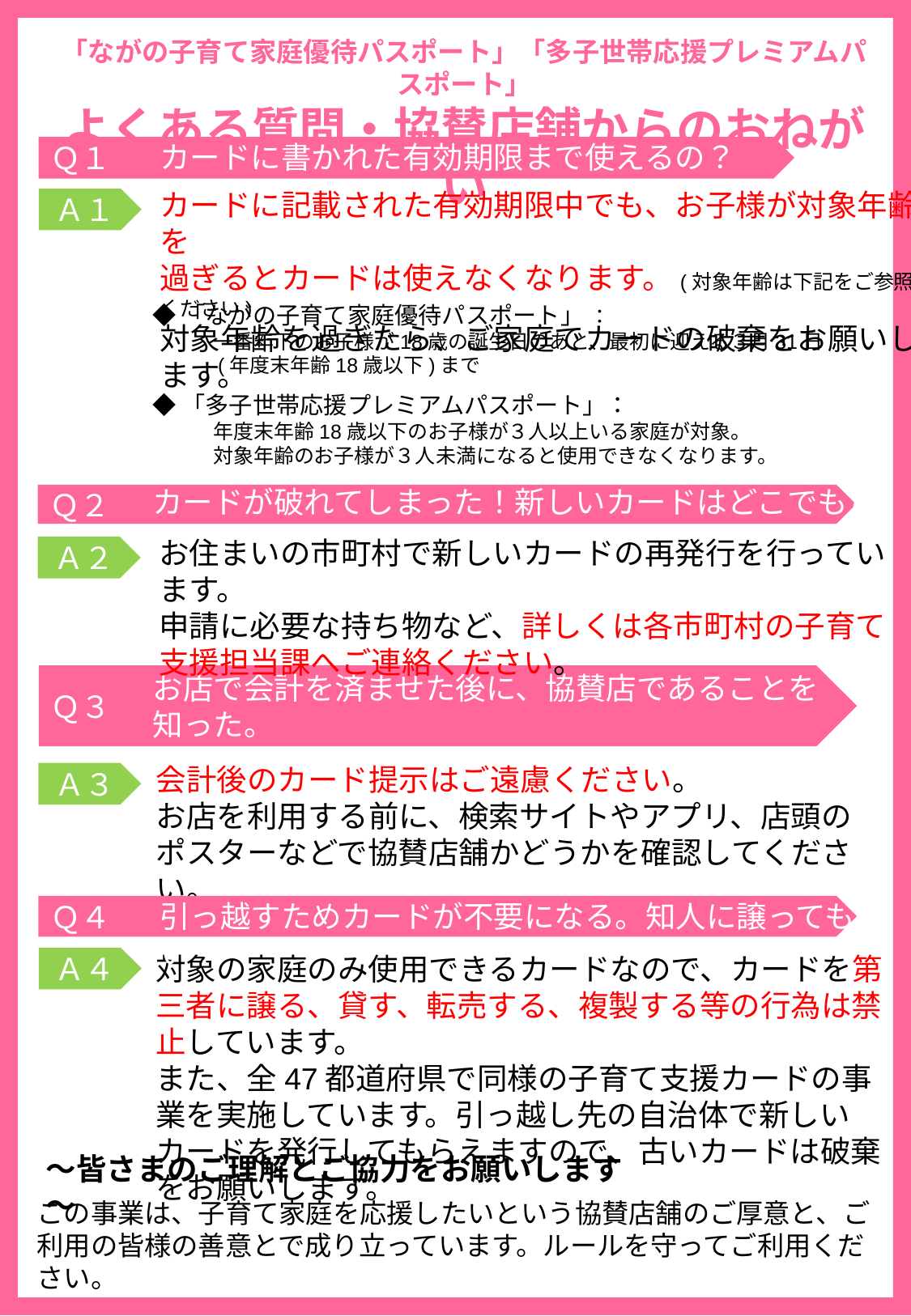

「ながの子育て家庭優待パスポート」「多子世帯応援プレミアムパスポート」
よくある質問・協賛店舗からのおねがい
カードに書かれた有効期限まで使えるの？
Ｑ１
カードに記載された有効期限中でも、お子様が対象年齢を
過ぎるとカードは使えなくなります。(対象年齢は下記をご参照ください)
対象年齢を過ぎたら、ご家庭でカードの破棄をお願いします。

Ａ１
◆「ながの子育て家庭優待パスポート」 ：
　　　一番年下のお子様が18歳の誕生日のあと、最初に迎える３月31日
　　　(年度末年齢18歳以下)まで

◆「多子世帯応援プレミアムパスポート」：
　　　年度末年齢18歳以下のお子様が３人以上いる家庭が対象。
　　　対象年齢のお子様が３人未満になると使用できなくなります。

カードが破れてしまった！新しいカードはどこでもらえる？
Ｑ２
お住まいの市町村で新しいカードの再発行を行っています。
申請に必要な持ち物など、詳しくは各市町村の子育て支援担当課へご連絡ください。
Ａ２
お店で会計を済ませた後に、協賛店であることを知った。
会計の後でも優待サービスを提供してもらえる？
Ｑ３
会計後のカード提示はご遠慮ください。
お店を利用する前に、検索サイトやアプリ、店頭のポスターなどで協賛店舗かどうかを確認してください。
Ａ３
引っ越すためカードが不要になる。知人に譲ってもいい？
Ｑ４
対象の家庭のみ使用できるカードなので、カードを第三者に譲る、貸す、転売する、複製する等の行為は禁止しています。
また、全47都道府県で同様の子育て支援カードの事業を実施しています。引っ越し先の自治体で新しいカードを発行してもらえますので、古いカードは破棄をお願いします。
Ａ４
～皆さまのご理解とご協力をお願いします～
この事業は、子育て家庭を応援したいという協賛店舗のご厚意と、ご利用の皆様の善意とで成り立っています。ルールを守ってご利用ください。